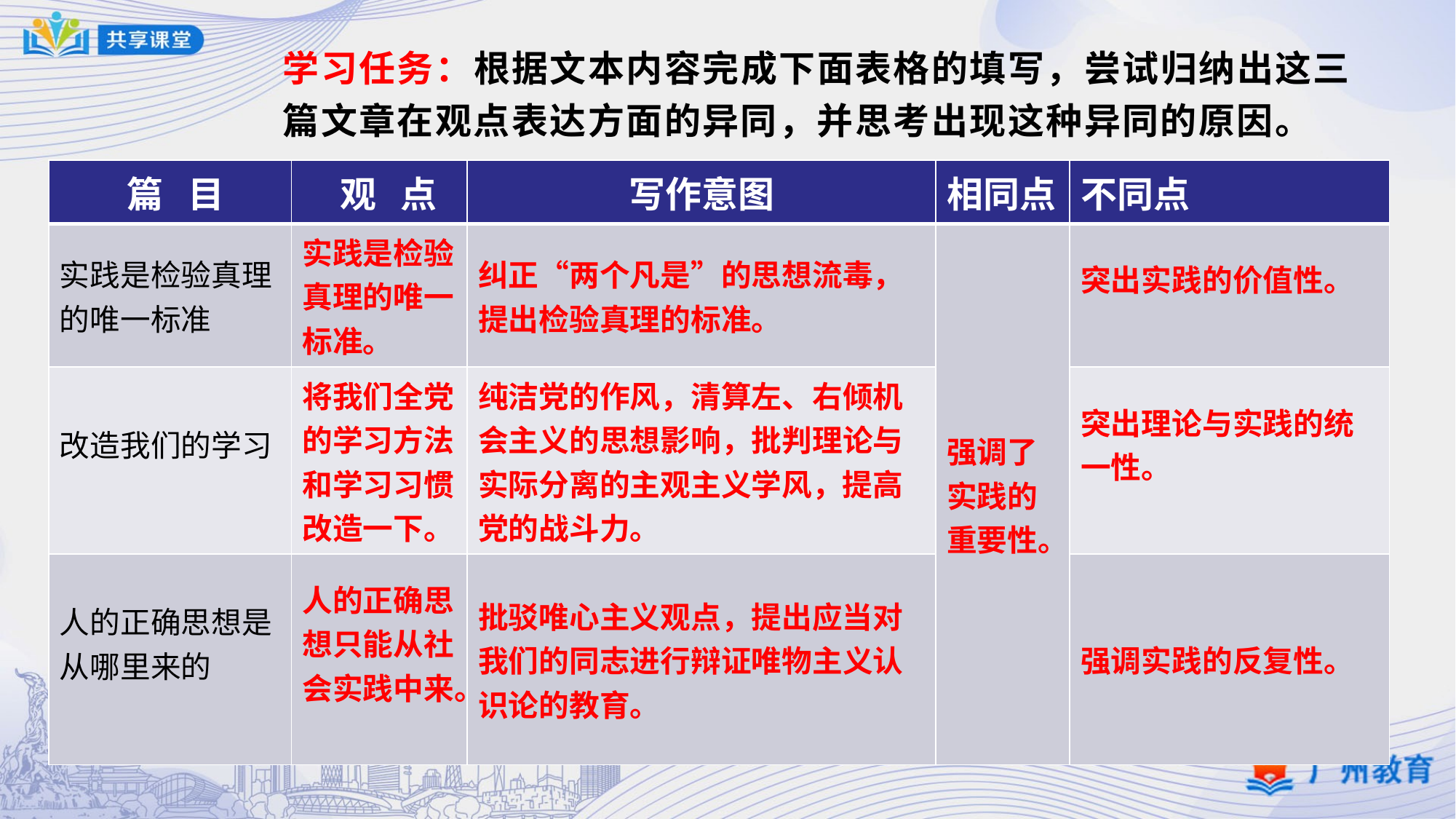

学习任务：根据文本内容完成下面表格的填写，尝试归纳出这三篇文章在观点表达方面的异同，并思考出现这种异同的原因。
| 篇 目 | 观 点 | 写作意图 | 相同点 | 不同点 |
| --- | --- | --- | --- | --- |
| 实践是检验真理的唯一标准 | 实践是检验真理的唯一标准。 | 纠正“两个凡是”的思想流毒，提出检验真理的标准。 | 强调了实践的重要性。 | 突出实践的价值性。 |
| 改造我们的学习 | 将我们全党的学习方法和学习习惯改造一下。 | 纯洁党的作风，清算左、右倾机会主义的思想影响，批判理论与实际分离的主观主义学风，提高党的战斗力。 |  | 突出理论与实践的统一性。 |
| 人的正确思想是从哪里来的 | 人的正确思想只能从社会实践中来。 | 批驳唯心主义观点，提出应当对我们的同志进行辩证唯物主义认识论的教育。 |  | 强调实践的反复性。 |